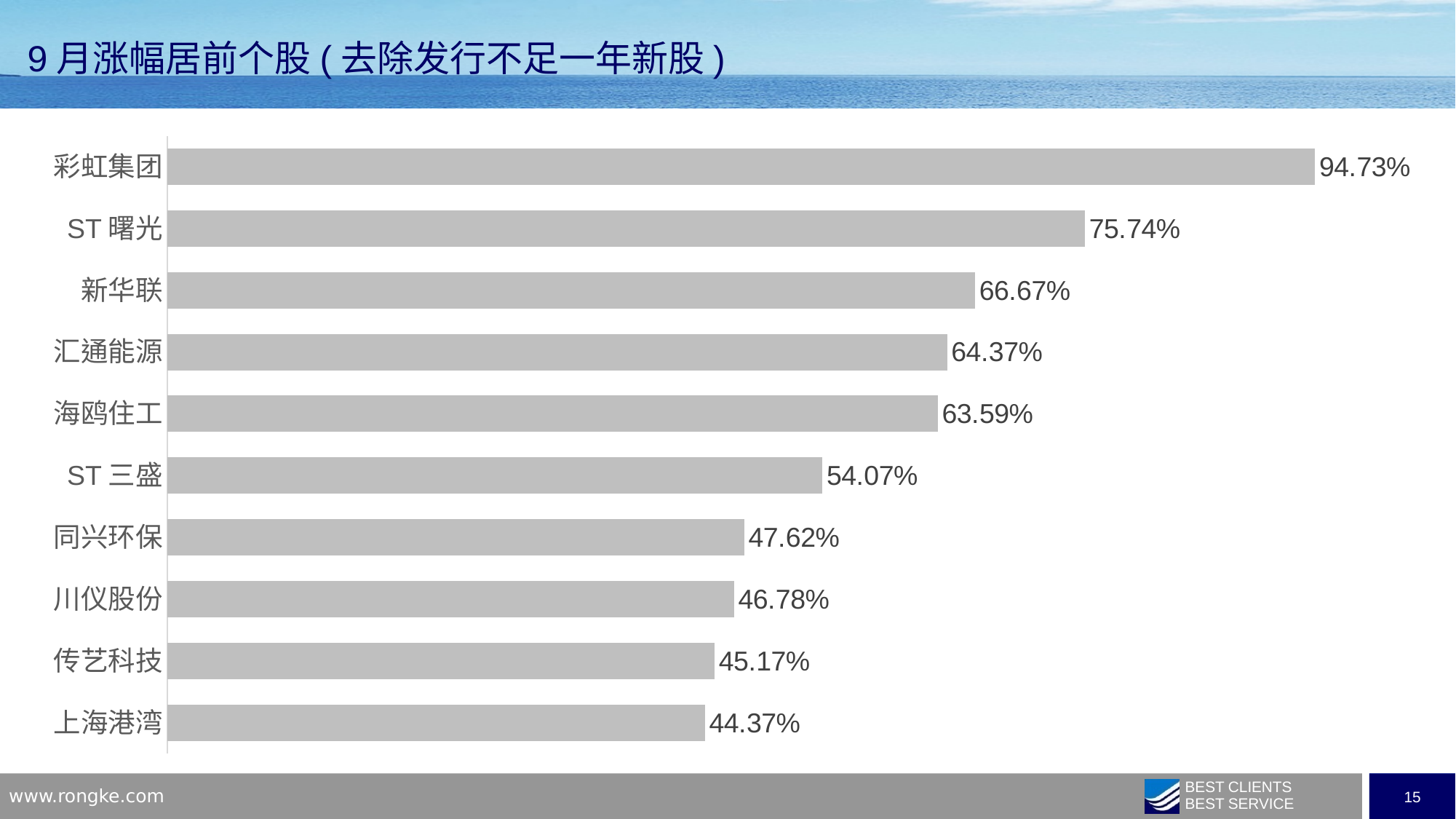

9月涨幅居前个股(去除发行不足一年新股)

### Chart

| Category | 月涨跌幅 |
|---|---|
| 彩虹集团 | 0.947339 |
| ST曙光 | 0.757407 |
| 新华联 | 0.666667 |
| 汇通能源 | 0.643653 |
| 海鸥住工 | 0.635922 |
| ST三盛 | 0.540698 |
| 同兴环保 | 0.47621800000000003 |
| 川仪股份 | 0.46780900000000003 |
| 传艺科技 | 0.451672 |
| 上海港湾 | 0.443724 |